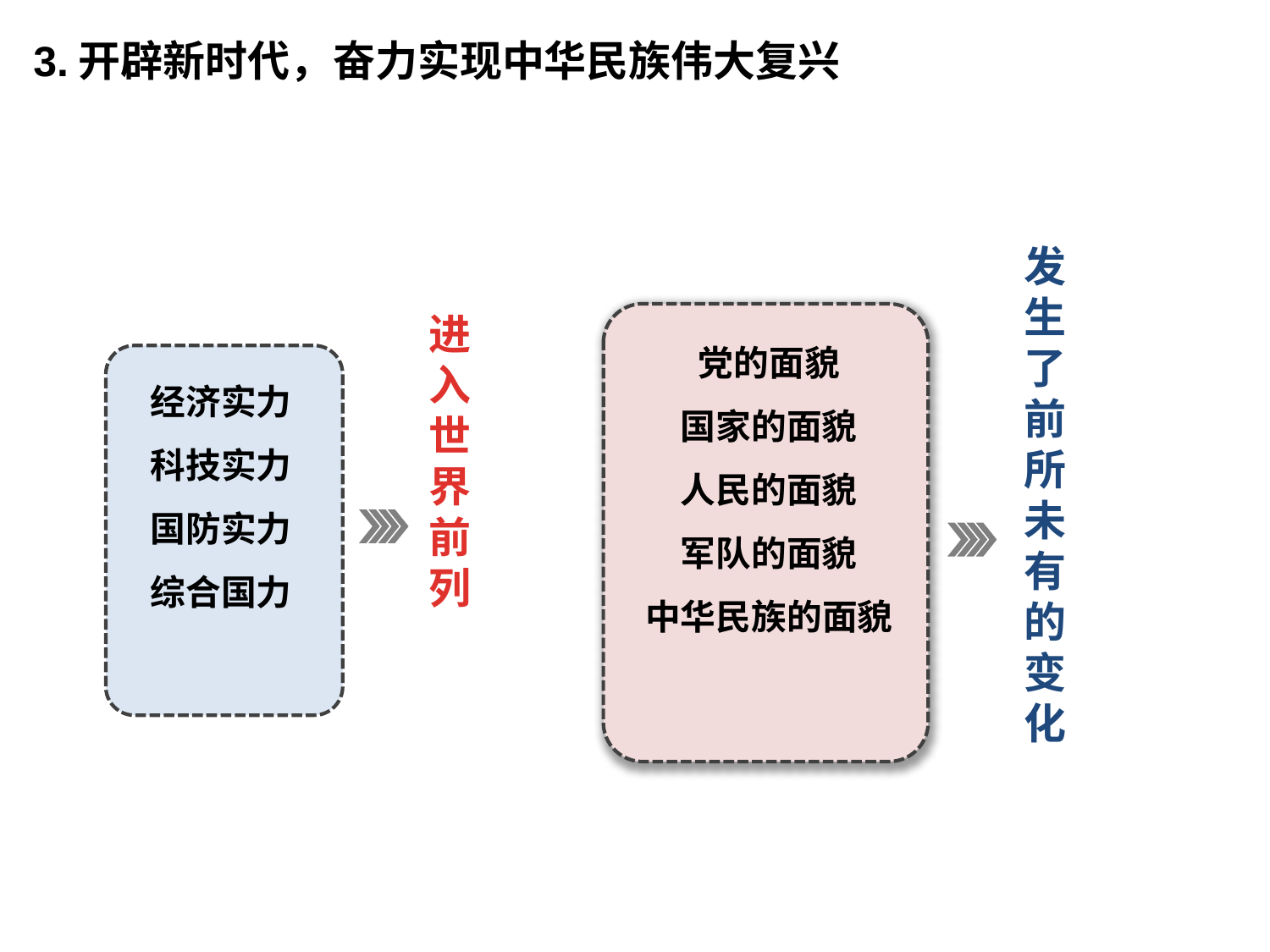

3.开辟新时代，奋力实现中华民族伟大复兴
发生了前所未有的变化
进入世界前列

党的面貌
国家的面貌
人民的面貌
军队的面貌
中华民族的面貌

经济实力
科技实力
国防实力
综合国力